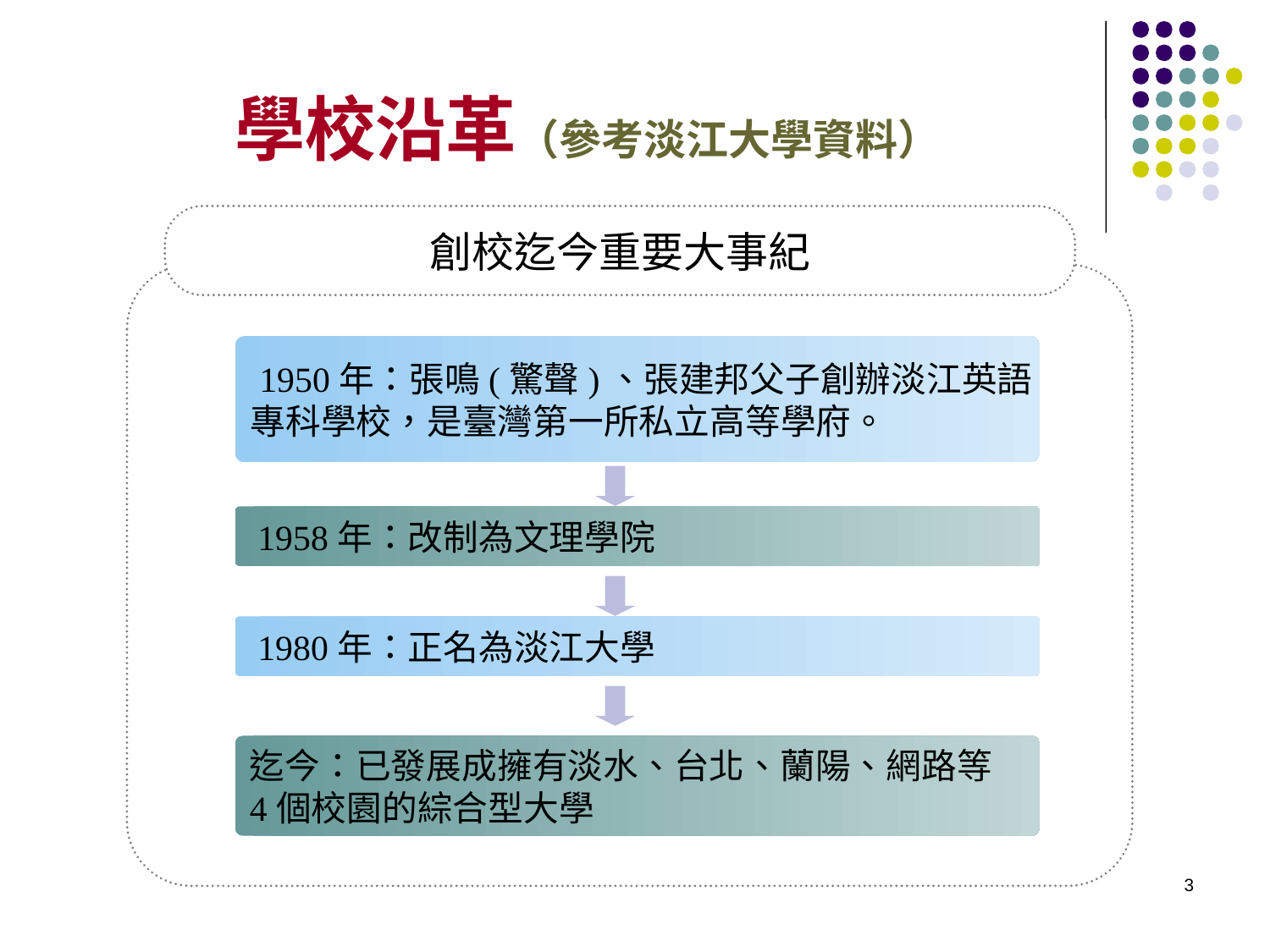

# 學校沿革（參考淡江大學資料）
創校迄今重要大事紀

 1950年：張鳴(驚聲)、張建邦父子創辦淡江英語
專科學校，是臺灣第一所私立高等學府。

 1958年：改制為文理學院

 1980年：正名為淡江大學

迄今：已發展成擁有淡水、台北、蘭陽、網路等
4個校園的綜合型大學
3